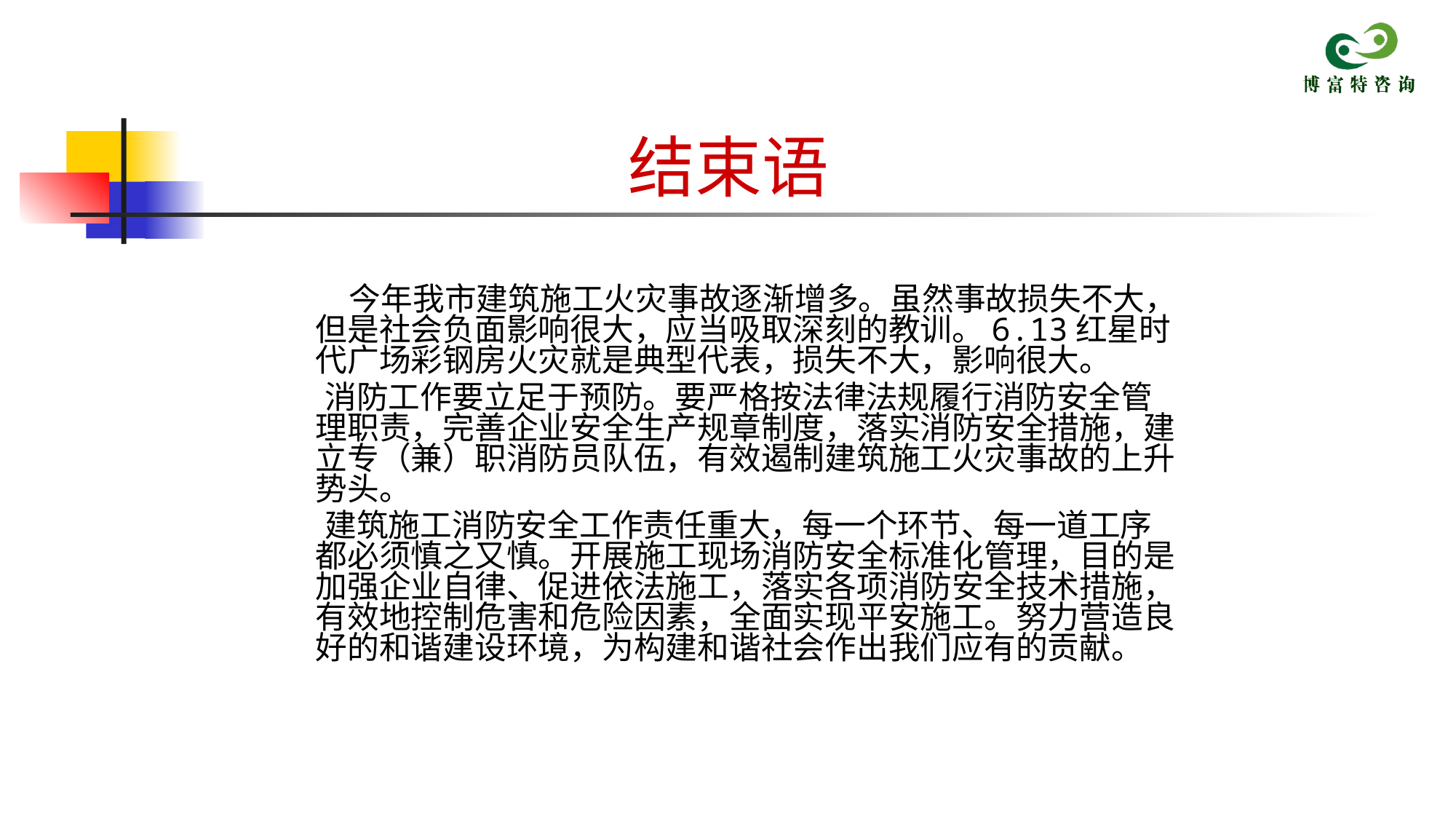

# 结束语
           今年我市建筑施工火灾事故逐渐增多。虽然事故损失不大，但是社会负面影响很大，应当吸取深刻的教训。6.13红星时代广场彩钢房火灾就是典型代表，损失不大，影响很大。
      消防工作要立足于预防。要严格按法律法规履行消防安全管理职责，完善企业安全生产规章制度，落实消防安全措施，建立专（兼）职消防员队伍，有效遏制建筑施工火灾事故的上升势头。
      建筑施工消防安全工作责任重大，每一个环节、每一道工序都必须慎之又慎。开展施工现场消防安全标准化管理，目的是加强企业自律、促进依法施工，落实各项消防安全技术措施，有效地控制危害和危险因素，全面实现平安施工。努力营造良好的和谐建设环境，为构建和谐社会作出我们应有的贡献。